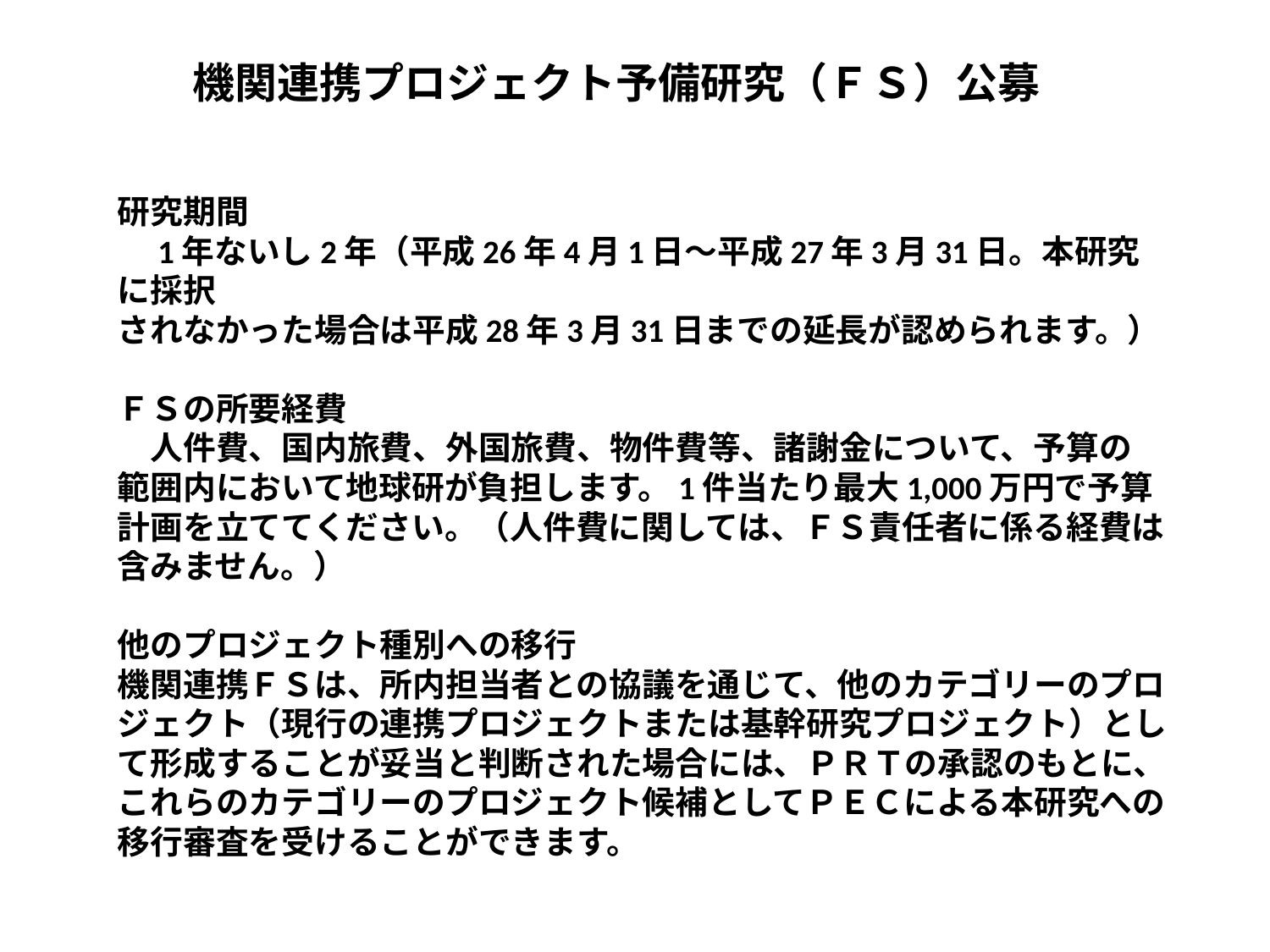

機関連携プロジェクト予備研究（ＦＳ）公募
# 研究期間 　1年ないし2年（平成26年4月1日～平成27年3月31日。本研究に採択 されなかった場合は平成28年3月31日までの延長が認められます。）   ＦＳの所要経費 　人件費、国内旅費、外国旅費、物件費等、諸謝金について、予算の 範囲内において地球研が負担します。1件当たり最大1,000万円で予算計画を立ててください。（人件費に関しては、ＦＳ責任者に係る経費は含みません。） 他のプロジェクト種別への移行  機関連携ＦＳは、所内担当者との協議を通じて、他のカテゴリーのプロジェクト（現行の連携プロジェクトまたは基幹研究プロジェクト）として形成することが妥当と判断された場合には、ＰＲＴの承認のもとに、これらのカテゴリーのプロジェクト候補としてＰＥＣによる本研究への移行審査を受けることができます。